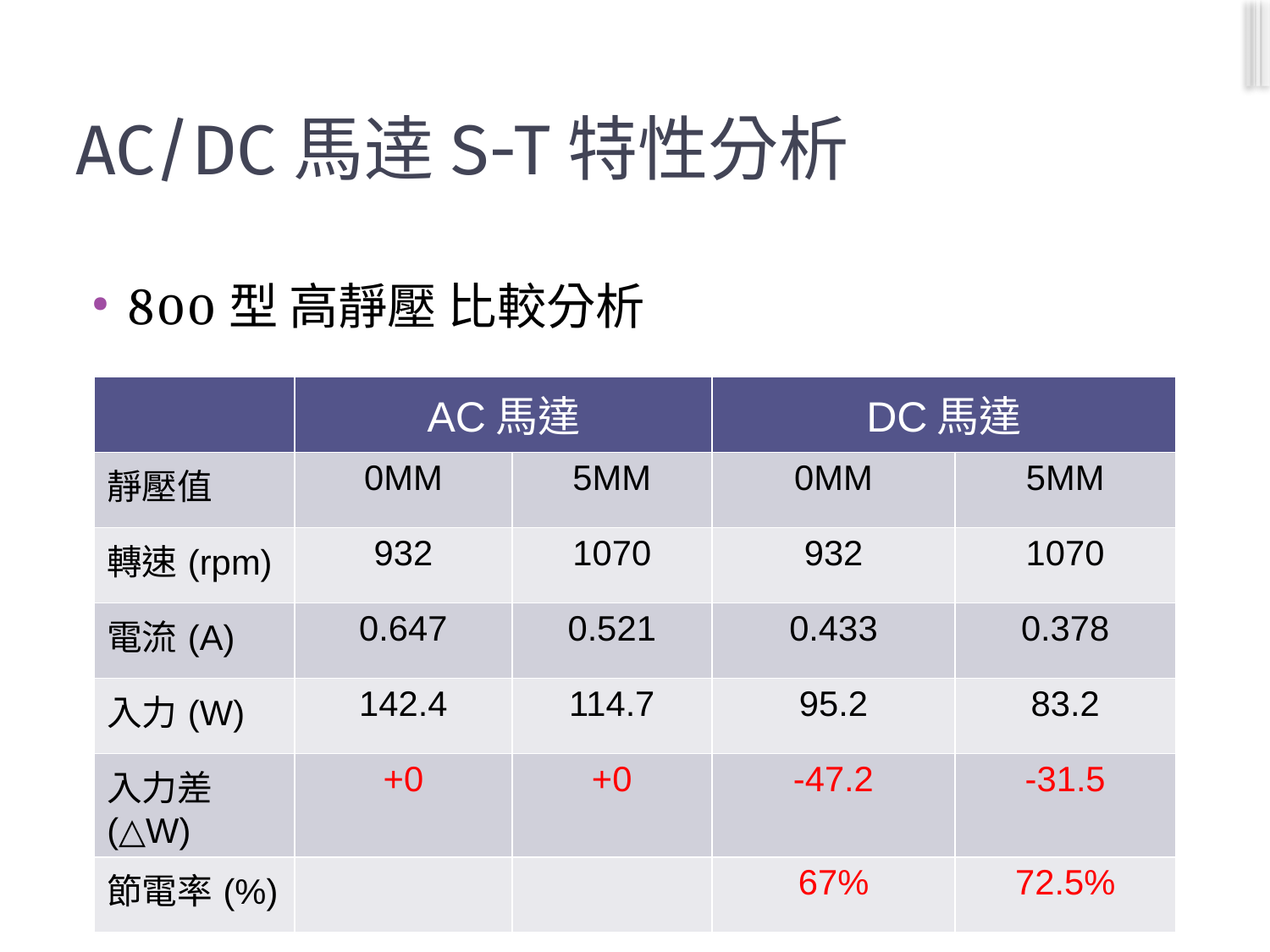

# AC/DC馬逹S-T特性分析
800型 高靜壓 比較分析
|  | AC馬達 |  | DC馬達 |  |
| --- | --- | --- | --- | --- |
| 靜壓值 | 0MM | 5MM | 0MM | 5MM |
| 轉速(rpm) | 932 | 1070 | 932 | 1070 |
| 電流(A) | 0.647 | 0.521 | 0.433 | 0.378 |
| 入力(W) | 142.4 | 114.7 | 95.2 | 83.2 |
| 入力差(△W) | +0 | +0 | -47.2 | -31.5 |
| 節電率(%) |  |  | 67% | 72.5% |